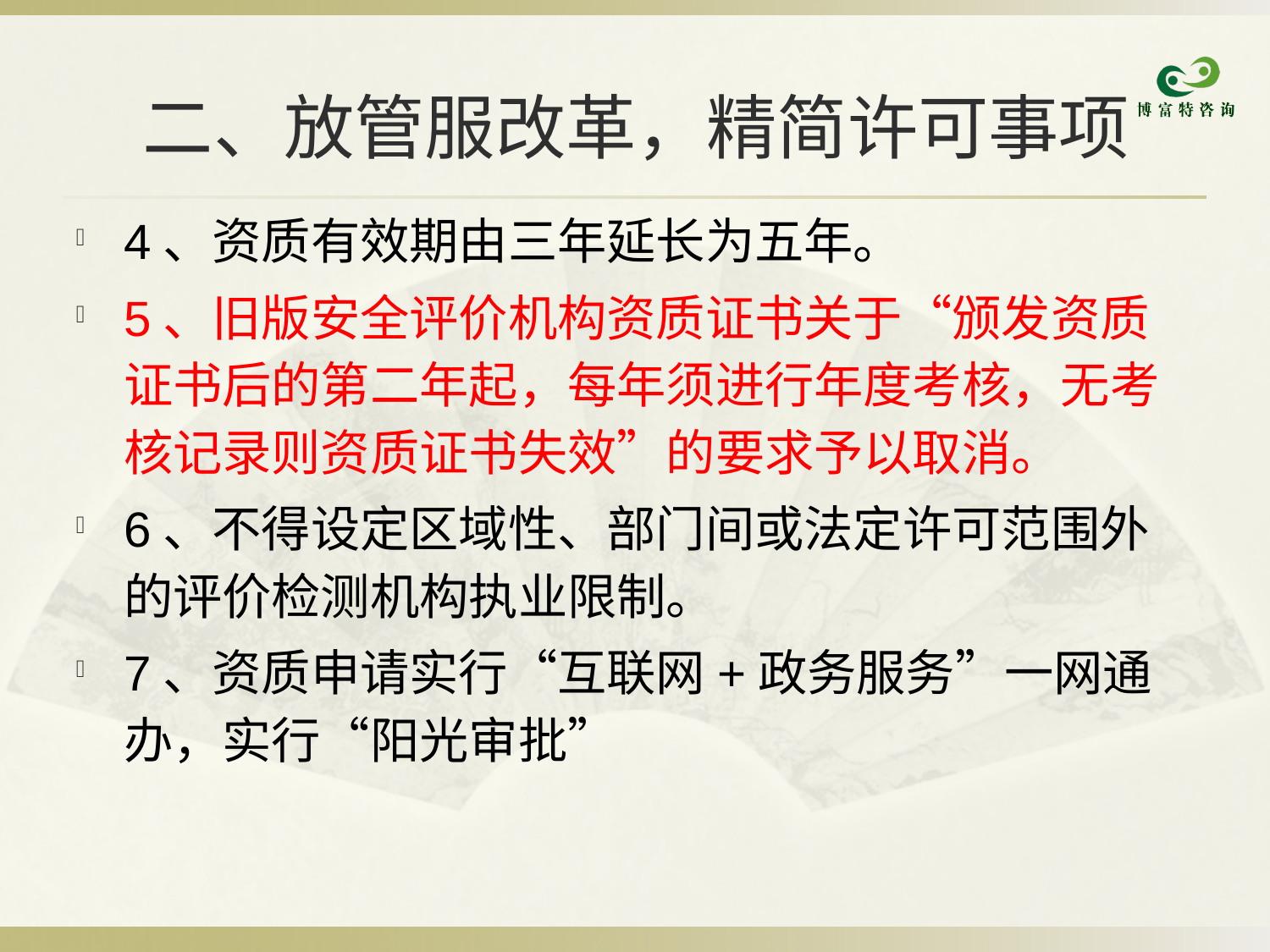

# 二、放管服改革，精简许可事项
4、资质有效期由三年延长为五年。
5、旧版安全评价机构资质证书关于“颁发资质证书后的第二年起，每年须进行年度考核，无考核记录则资质证书失效”的要求予以取消。
6、不得设定区域性、部门间或法定许可范围外的评价检测机构执业限制。
7、资质申请实行“互联网+政务服务”一网通办，实行“阳光审批”